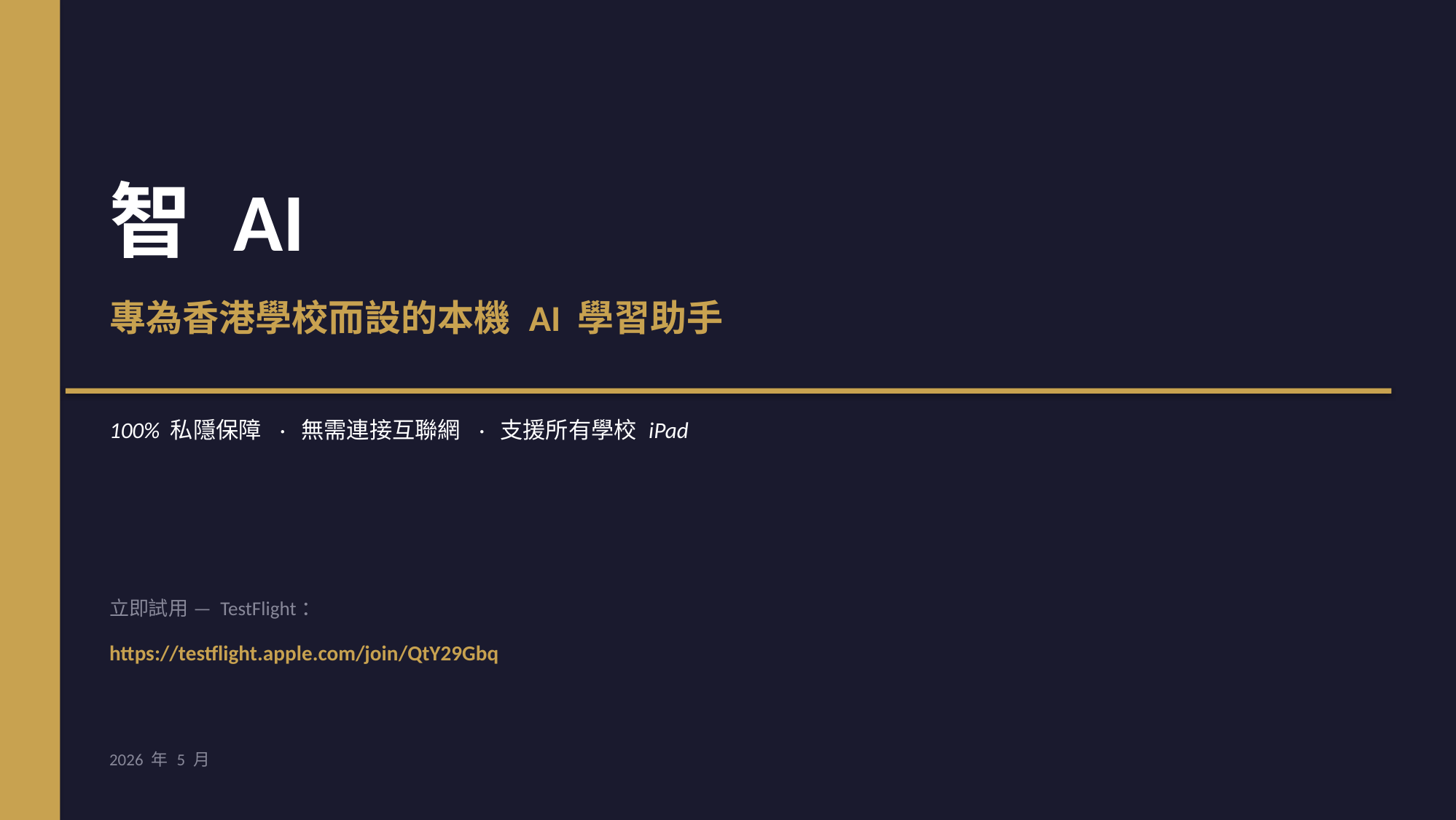

智 AI
專為香港學校而設的本機 AI 學習助手

100% 私隱保障  ·  無需連接互聯網  ·  支援所有學校 iPad
立即試用 — TestFlight：
https://testflight.apple.com/join/QtY29Gbq
2026 年 5 月